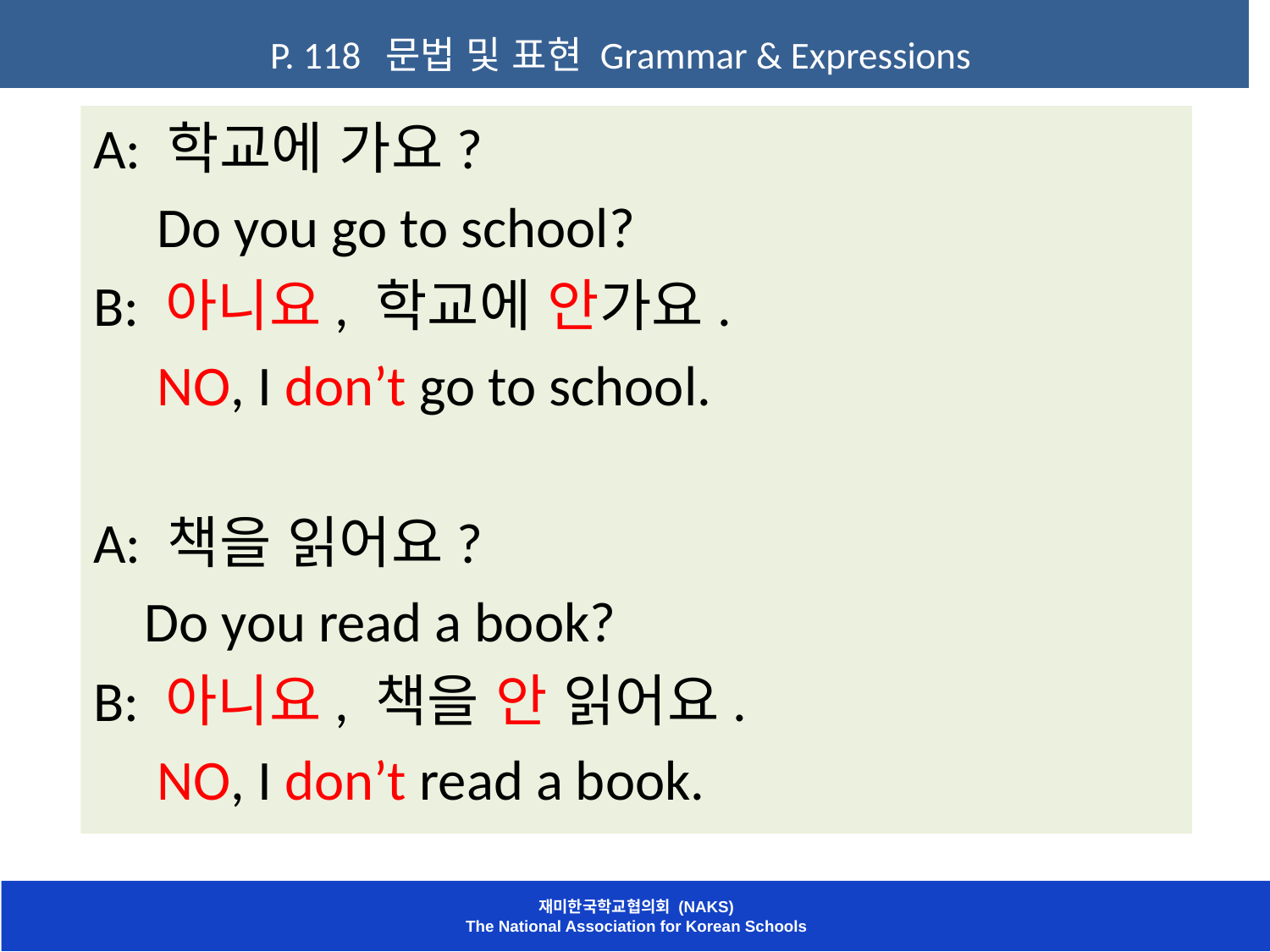

P. 118  문법 및 표현 Grammar & Expressions

A: 학교에 가요?
     Do you go to school?
B: 아니요, 학교에 안가요.
     NO, I don’t go to school.

A: 책을 읽어요?
    Do you read a book?
B: 아니요, 책을 안 읽어요.
     NO, I don’t read a book.

재미한국학교협의회 (NAKS)
The National Association for Korean Schools